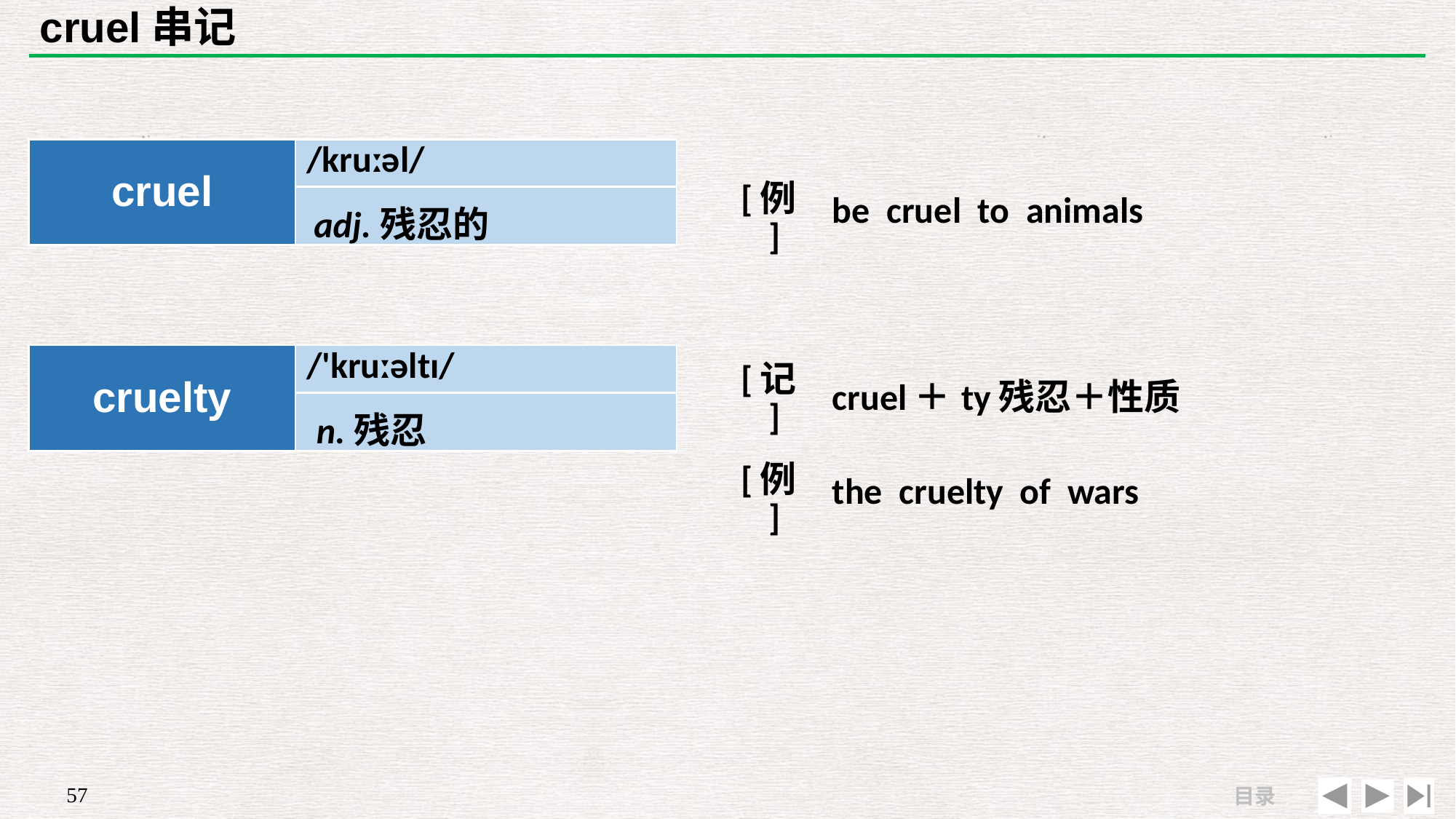

# cruel串记

|  |  |
| --- | --- |
| [例] | be cruel to animals |
| cruel | /kruːəl/ |
| --- | --- |
|  |  |
adj.残忍的
| [记] | cruel＋ty残忍＋性质 |
| --- | --- |
| [例] | the cruelty of wars |
| cruelty | /'kruːəltɪ/ |
| --- | --- |
|  |  |
n.残忍